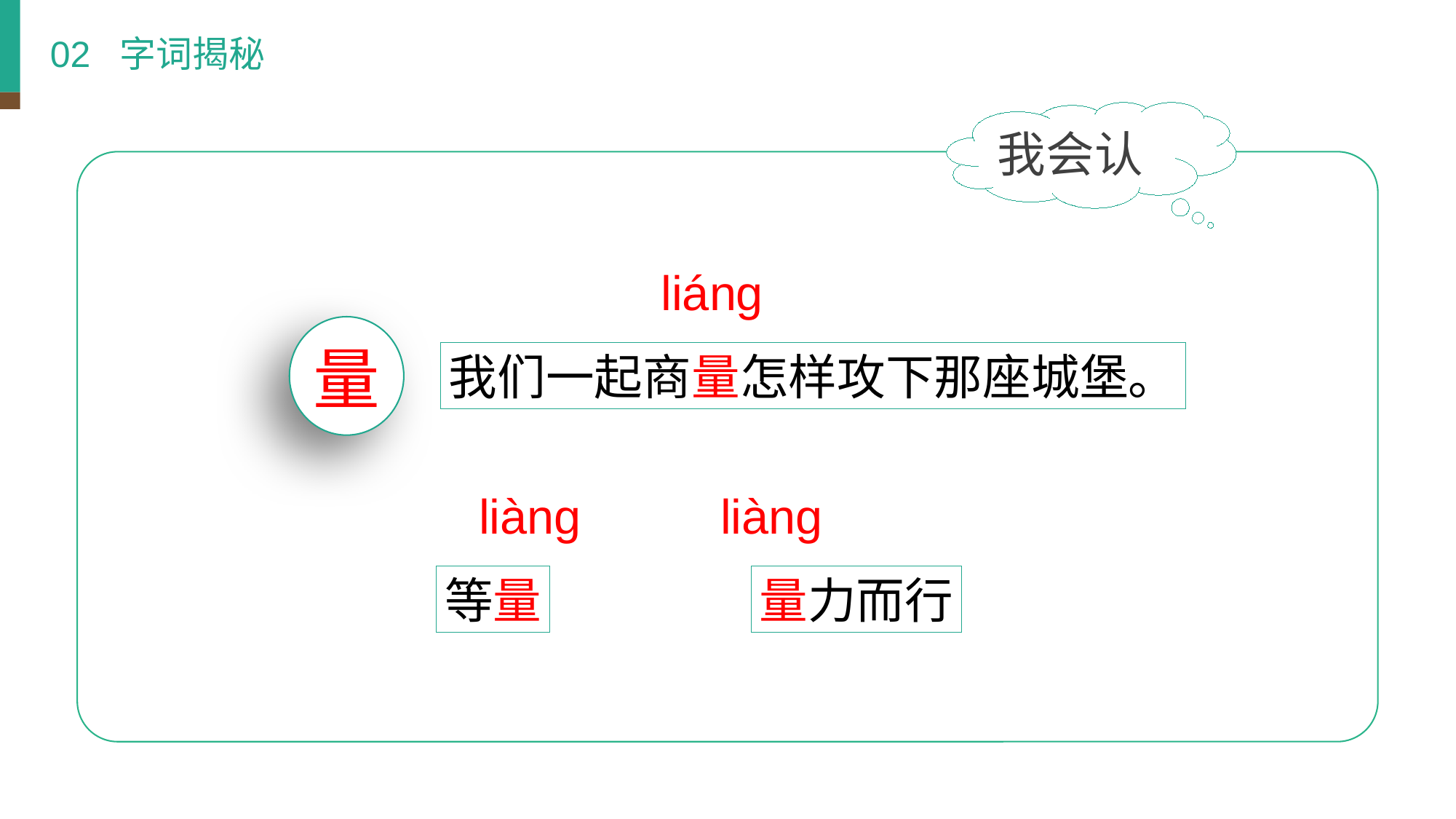

02  字词揭秘
我会认
liánɡ

量
我们一起商量怎样攻下那座城堡。
liànɡ
liànɡ
量力而行
等量